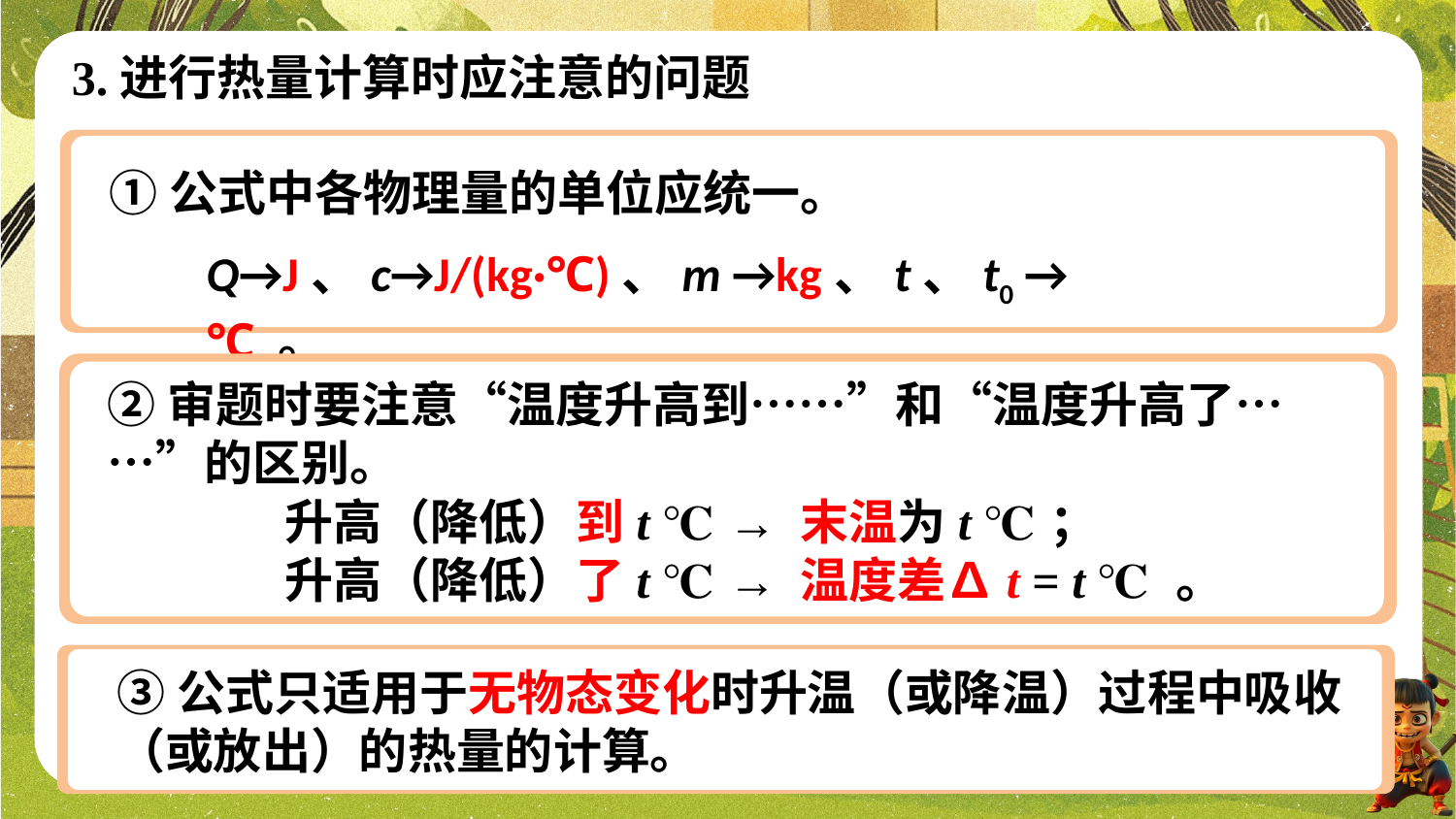

3.进行热量计算时应注意的问题

①公式中各物理量的单位应统一。
Q→J、c→J/(kg·℃)、m →kg、t、t0 → ℃ 。

②审题时要注意“温度升高到……”和“温度升高了……”的区别。
升高（降低）到t ℃ → 末温为t ℃；
升高（降低）了t ℃ → 温度差∆t = t ℃ 。

③公式只适用于无物态变化时升温（或降温）过程中吸收（或放出）的热量的计算。